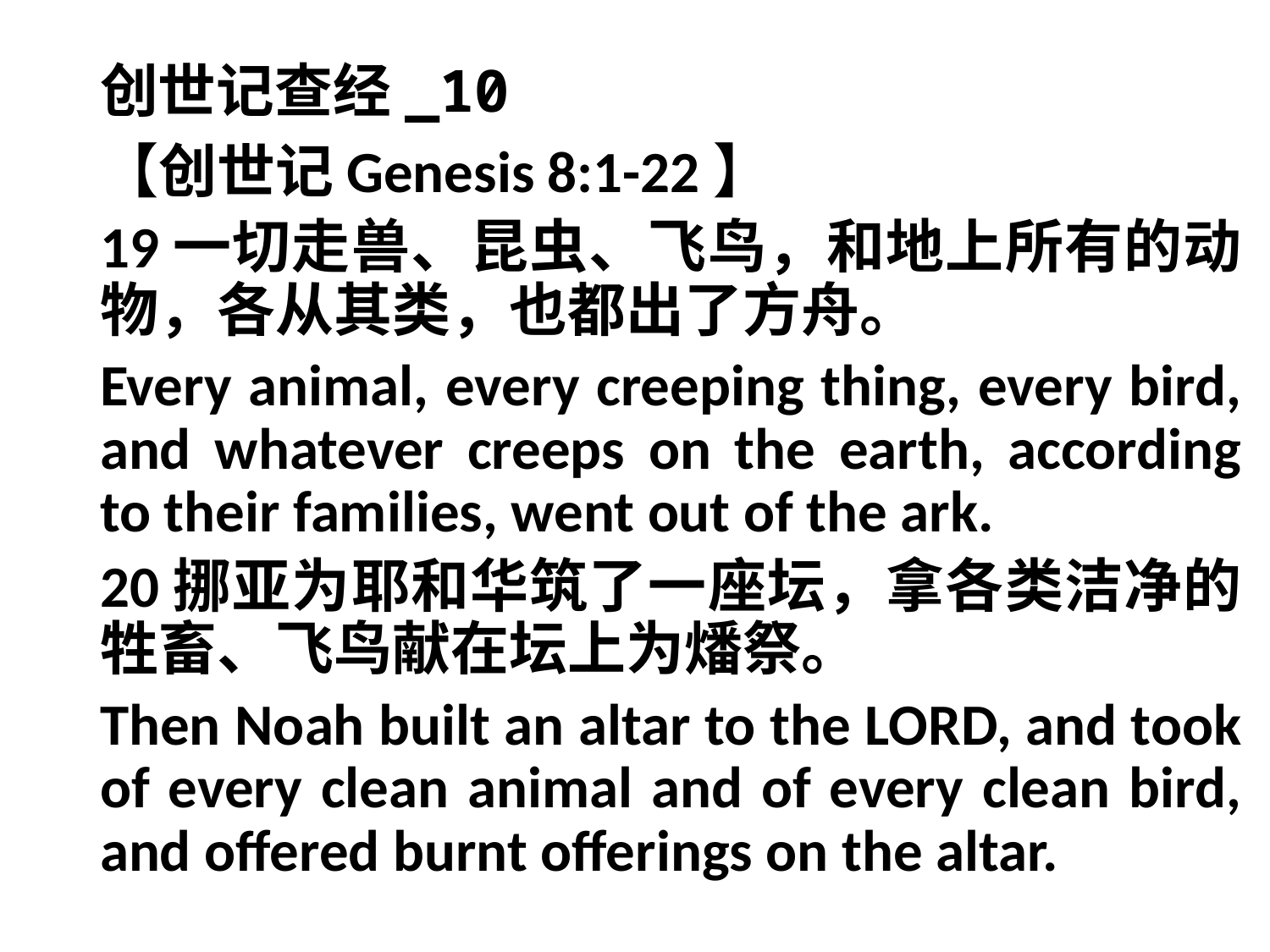

# 创世记查经_10
【创世记Genesis 8:1-22】
19一切走兽、昆虫、飞鸟，和地上所有的动物，各从其类，也都出了方舟。
Every animal, every creeping thing, every bird, and whatever creeps on the earth, according to their families, went out of the ark.
20挪亚为耶和华筑了一座坛，拿各类洁净的牲畜、飞鸟献在坛上为燔祭。
Then Noah built an altar to the LORD, and took of every clean animal and of every clean bird, and offered burnt offerings on the altar.